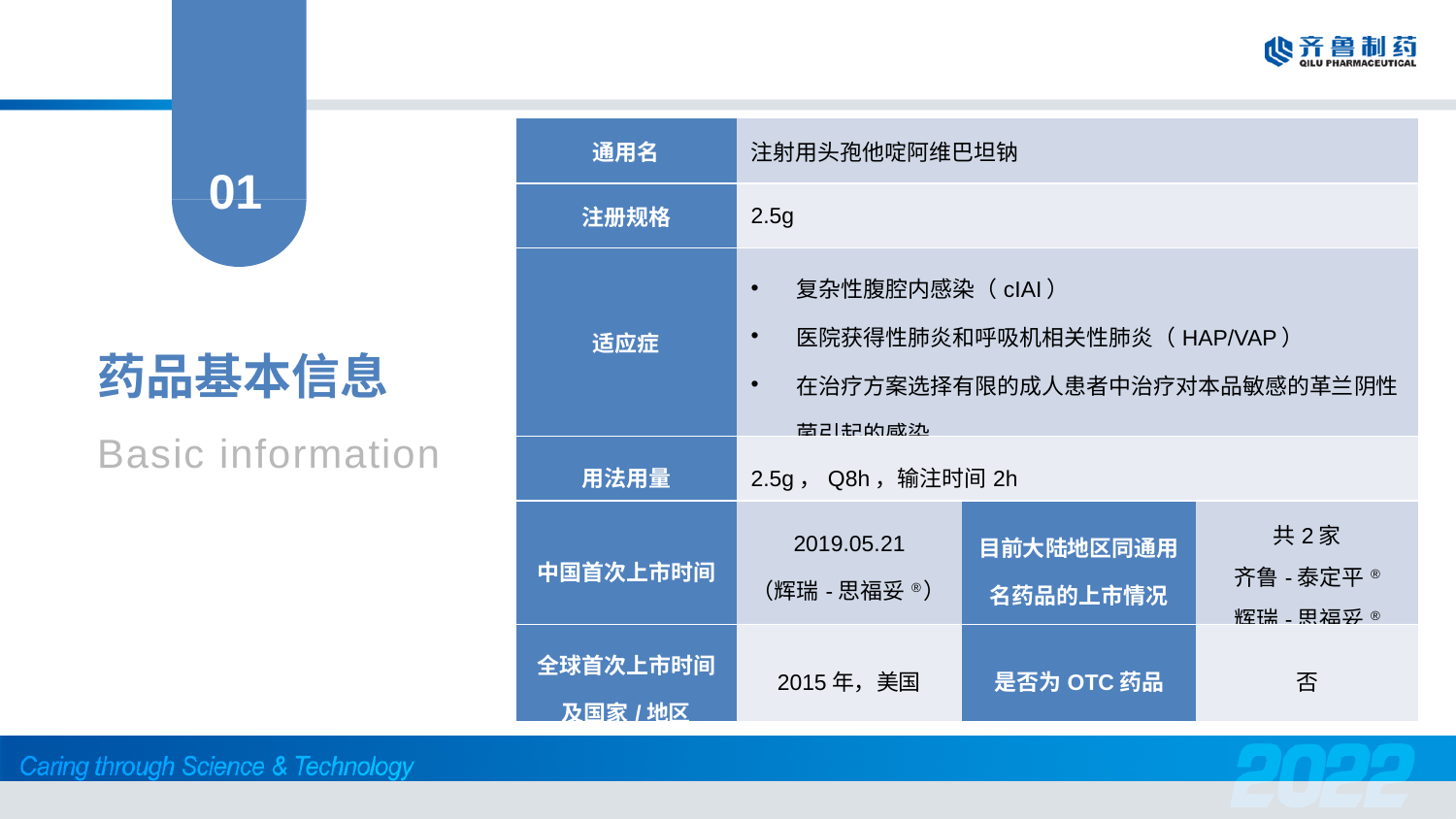

| 通用名 | 注射用头孢他啶阿维巴坦钠 |  |  |
| --- | --- | --- | --- |
| 注册规格 | 2.5g |  |  |
| 适应症 | 复杂性腹腔内感染（cIAI） 医院获得性肺炎和呼吸机相关性肺炎（HAP/VAP） 在治疗方案选择有限的成人患者中治疗对本品敏感的革兰阴性菌引起的感染 |  |  |
| 用法用量 | 2.5g，Q8h，输注时间2h |  |  |
| 中国首次上市时间 | 2019.05.21 （辉瑞-思福妥®） | 目前大陆地区同通用名药品的上市情况 | 共2家 齐鲁-泰定平® 辉瑞-思福妥® |
| 全球首次上市时间及国家/地区 | 2015年，美国 | 是否为OTC药品 | 否 |
01
药品基本信息
Basic information